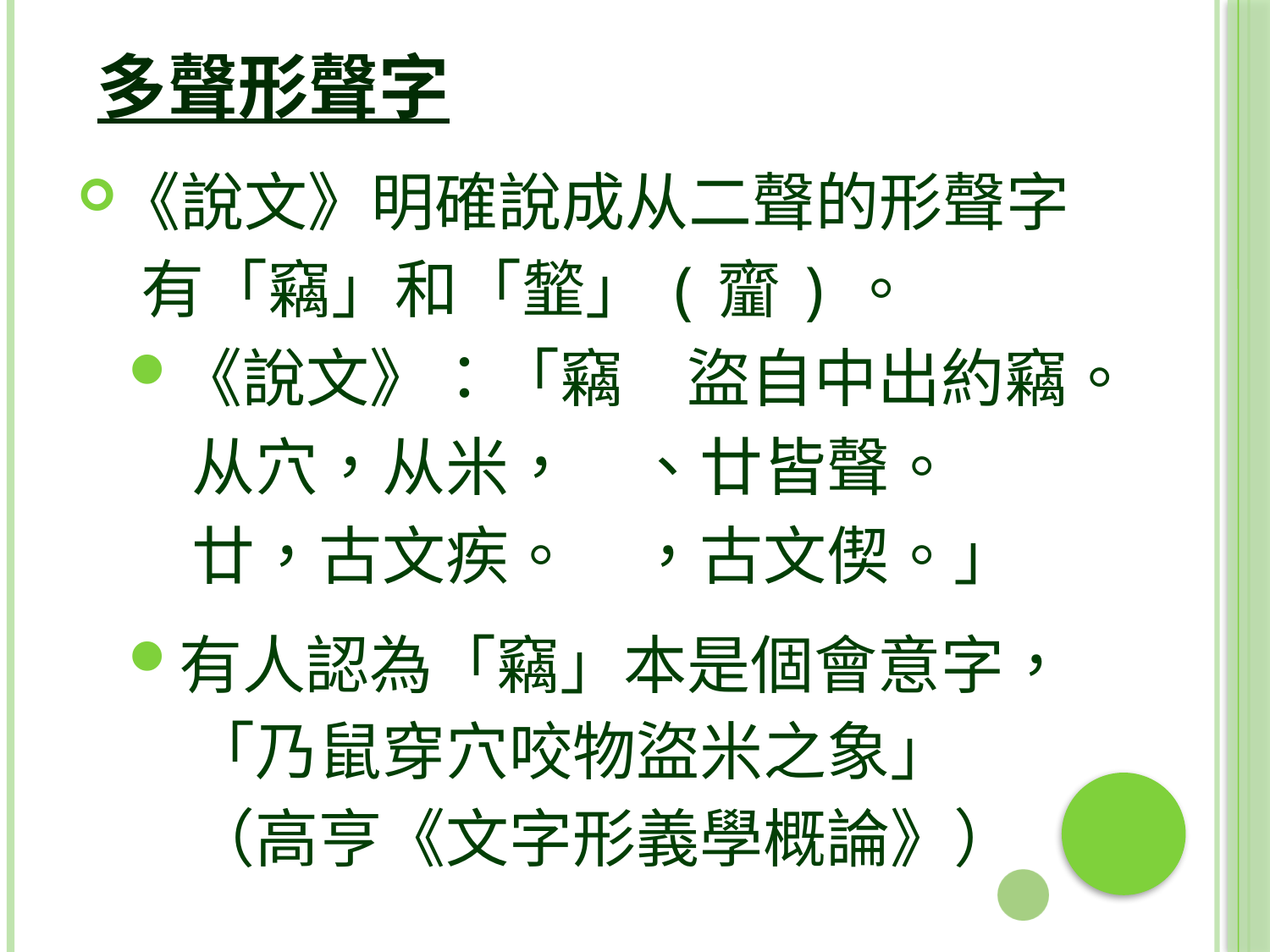

# 多聲形聲字
《說文》明確說成从二聲的形聲字
　有「竊」和「䪡」(齏)。
《說文》：「竊　盜自中出約竊。
　从穴，从米，　、廿皆聲。
　廿，古文疾。　，古文偰。」

有人認為「竊」本是個會意字，
　「乃鼠穿穴咬物盜米之象」
　（高亨《文字形義學概論》）